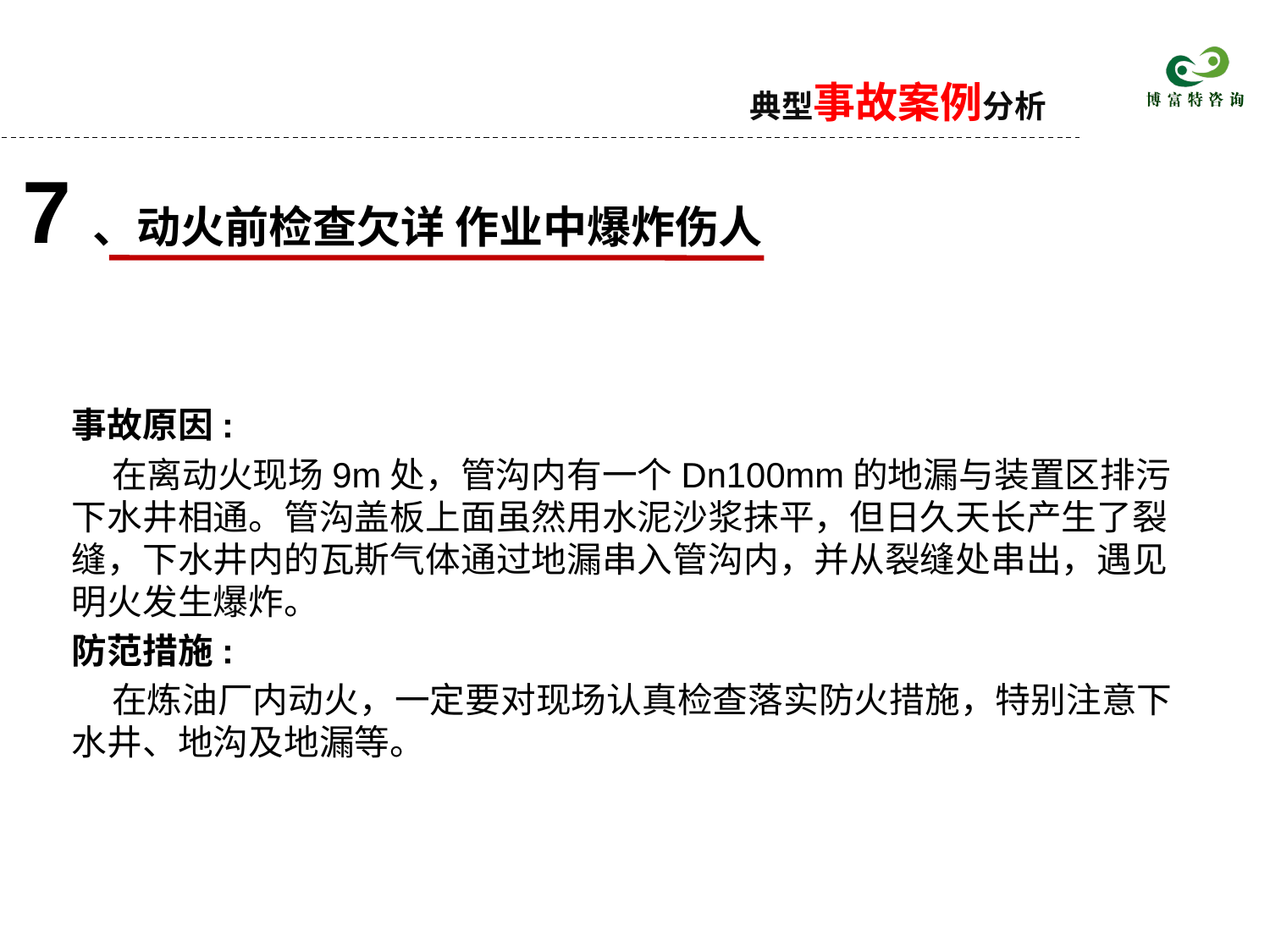

7、动火前检查欠详 作业中爆炸伤人
事故原因:
    在离动火现场9m处，管沟内有一个Dn100mm的地漏与装置区排污下水井相通。管沟盖板上面虽然用水泥沙浆抹平，但日久天长产生了裂缝，下水井内的瓦斯气体通过地漏串入管沟内，并从裂缝处串出，遇见明火发生爆炸。
防范措施:
    在炼油厂内动火，一定要对现场认真检查落实防火措施，特别注意下水井、地沟及地漏等。